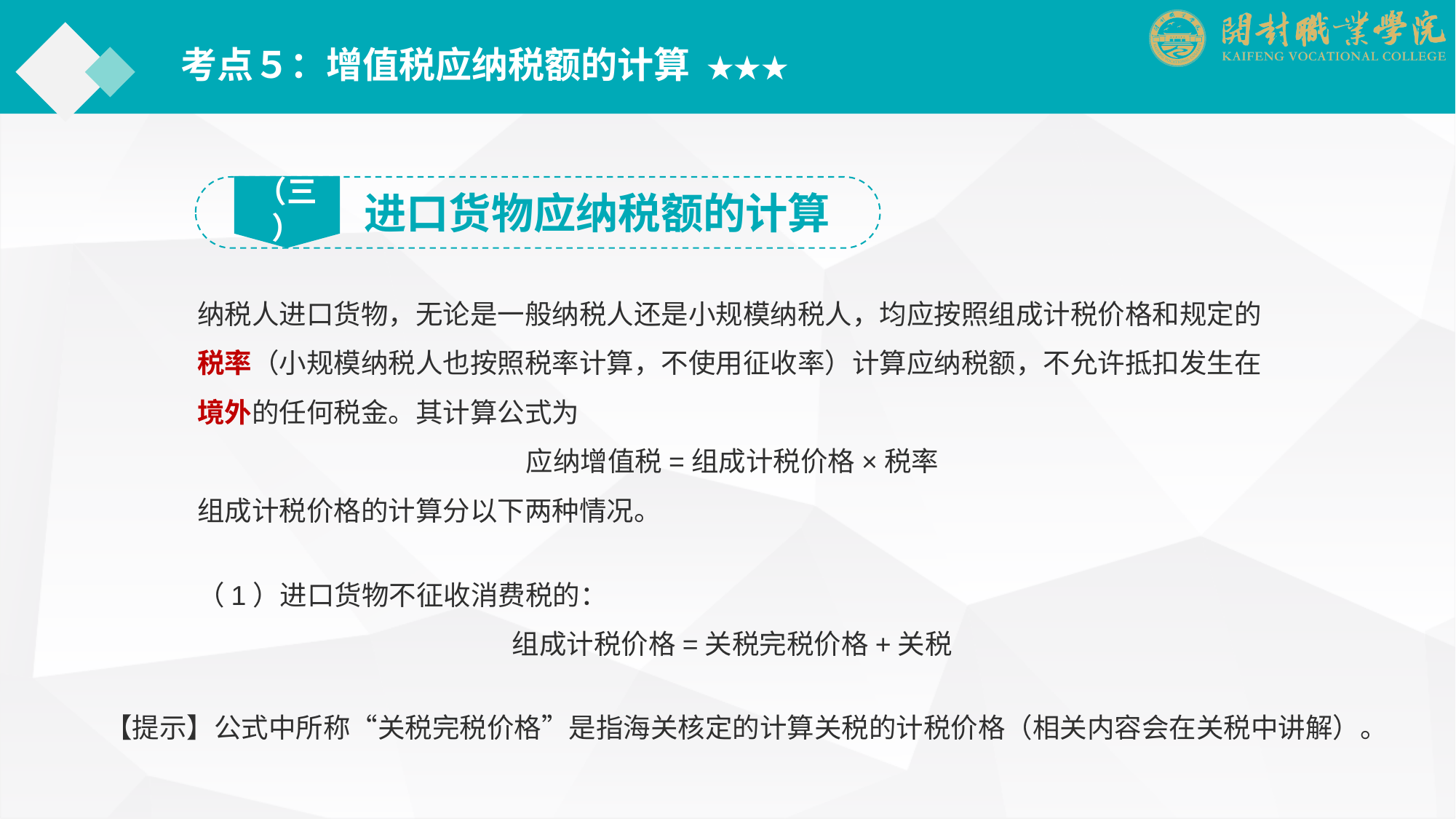

考点５：增值税应纳税额的计算  ★★★
（三）

进口货物应纳税额的计算
纳税人进口货物，无论是一般纳税人还是小规模纳税人，均应按照组成计税价格和规定的税率（小规模纳税人也按照税率计算，不使用征收率）计算应纳税额，不允许抵扣发生在境外的任何税金。其计算公式为
应纳增值税=组成计税价格×税率
组成计税价格的计算分以下两种情况。
（1）进口货物不征收消费税的：
组成计税价格=关税完税价格+关税
【提示】公式中所称“关税完税价格”是指海关核定的计算关税的计税价格（相关内容会在关税中讲解）。